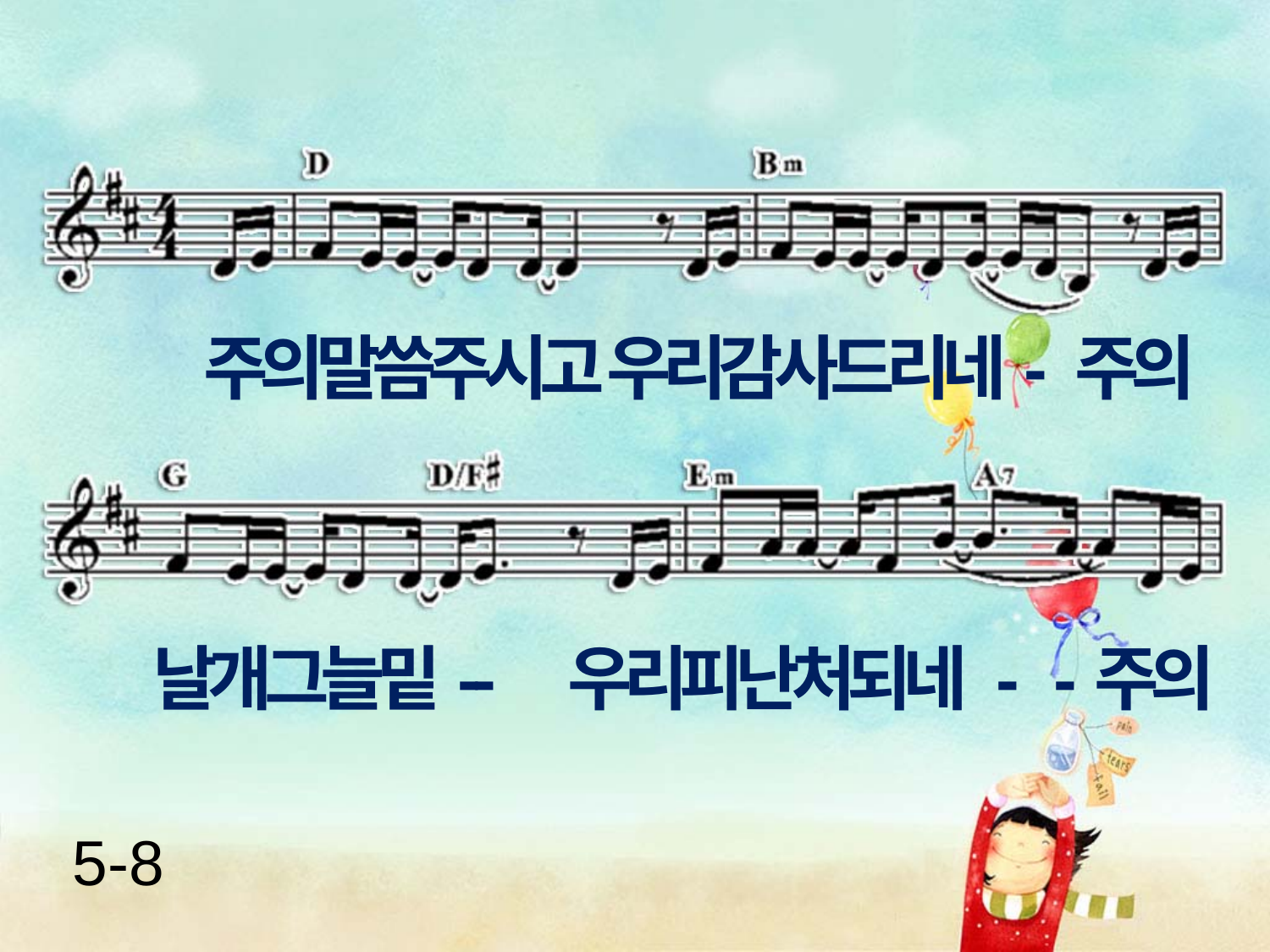

주의말씀주시고 우리감사드리네- 주의
날개그늘밑--     우리피난처되네 -    -주의
5-8